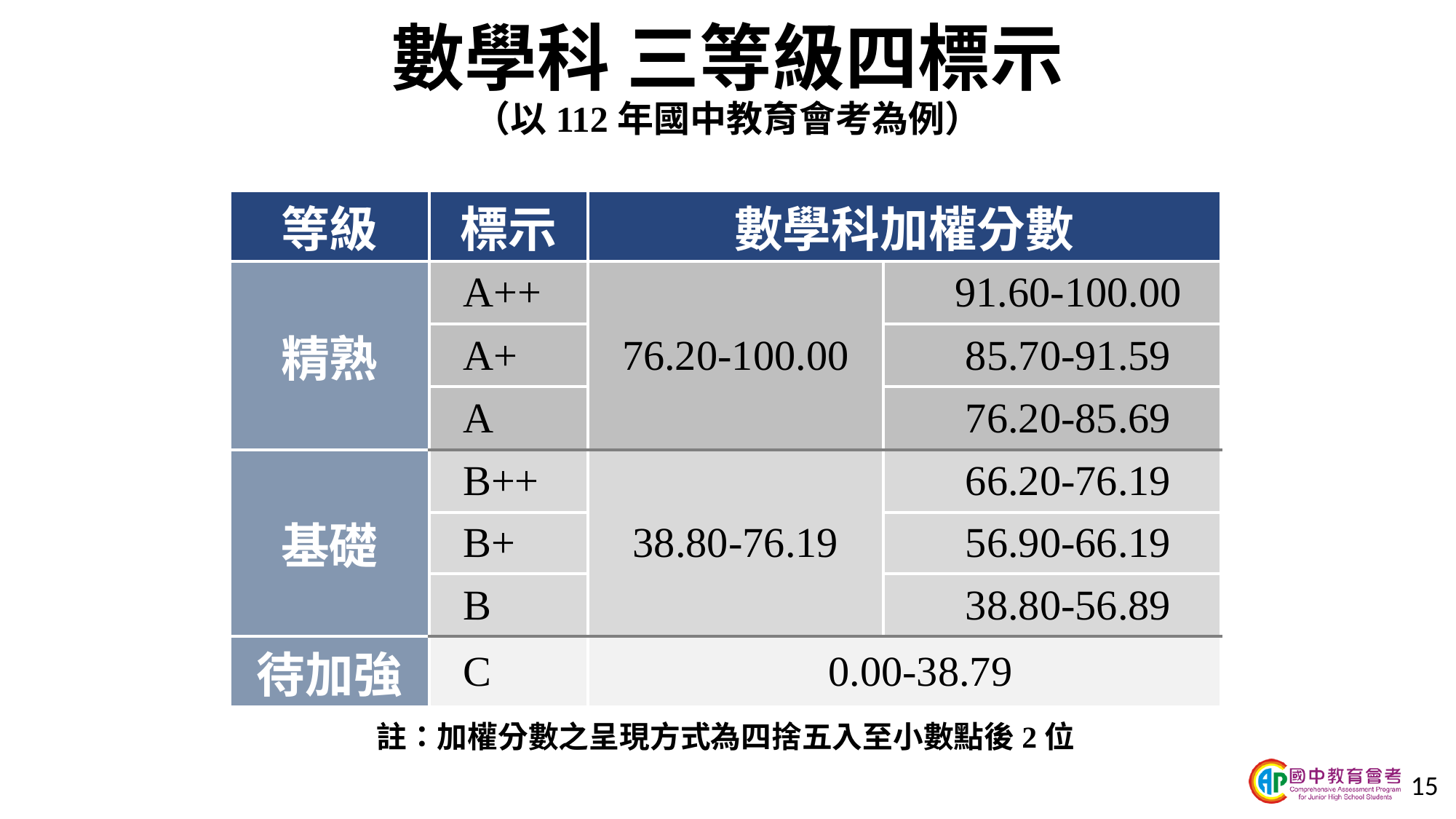

# 數學科 三等級四標示 （以112年國中教育會考為例）
| 等級 | 標示 | 數學科加權分數 |  |
| --- | --- | --- | --- |
| 精熟 | A++ | 76.20-100.00 | 91.60-100.00 |
|  | A+ |  | 85.70-91.59 |
|  | A |  | 76.20-85.69 |
| 基礎 | B++ | 38.80-76.19 | 66.20-76.19 |
|  | B+ |  | 56.90-66.19 |
|  | B |  | 38.80-56.89 |
| 待加強 | C | 0.00-38.79 |  |
註：加權分數之呈現方式為四捨五入至小數點後2位
15